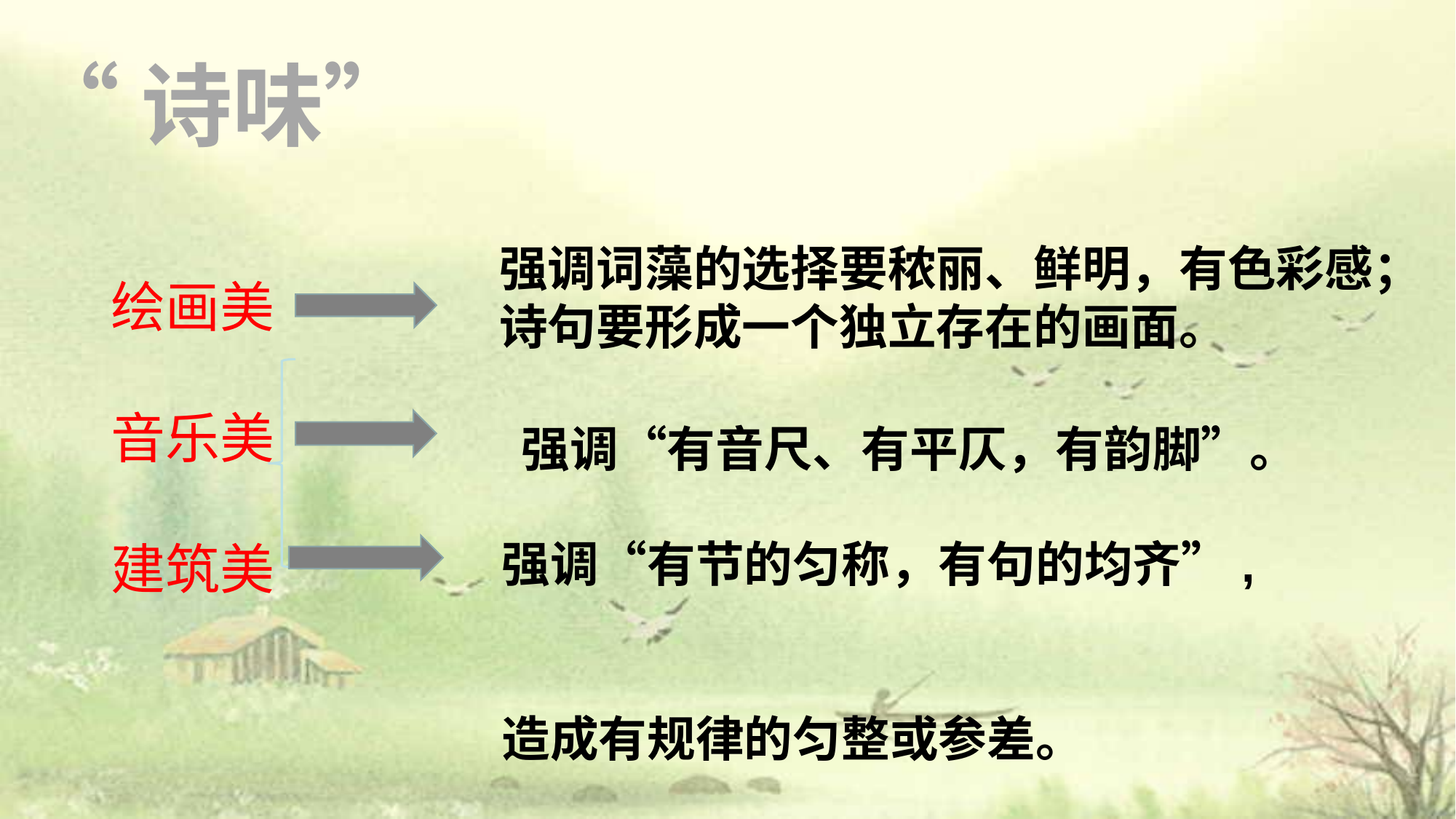

“诗味”
绘画美
音乐美
建筑美
强调词藻的选择要秾丽、鲜明，有色彩感；诗句要形成一个独立存在的画面。

强调“有音尺、有平仄，有韵脚”。

强调“有节的匀称，有句的均齐”,
造成有规律的匀整或参差。